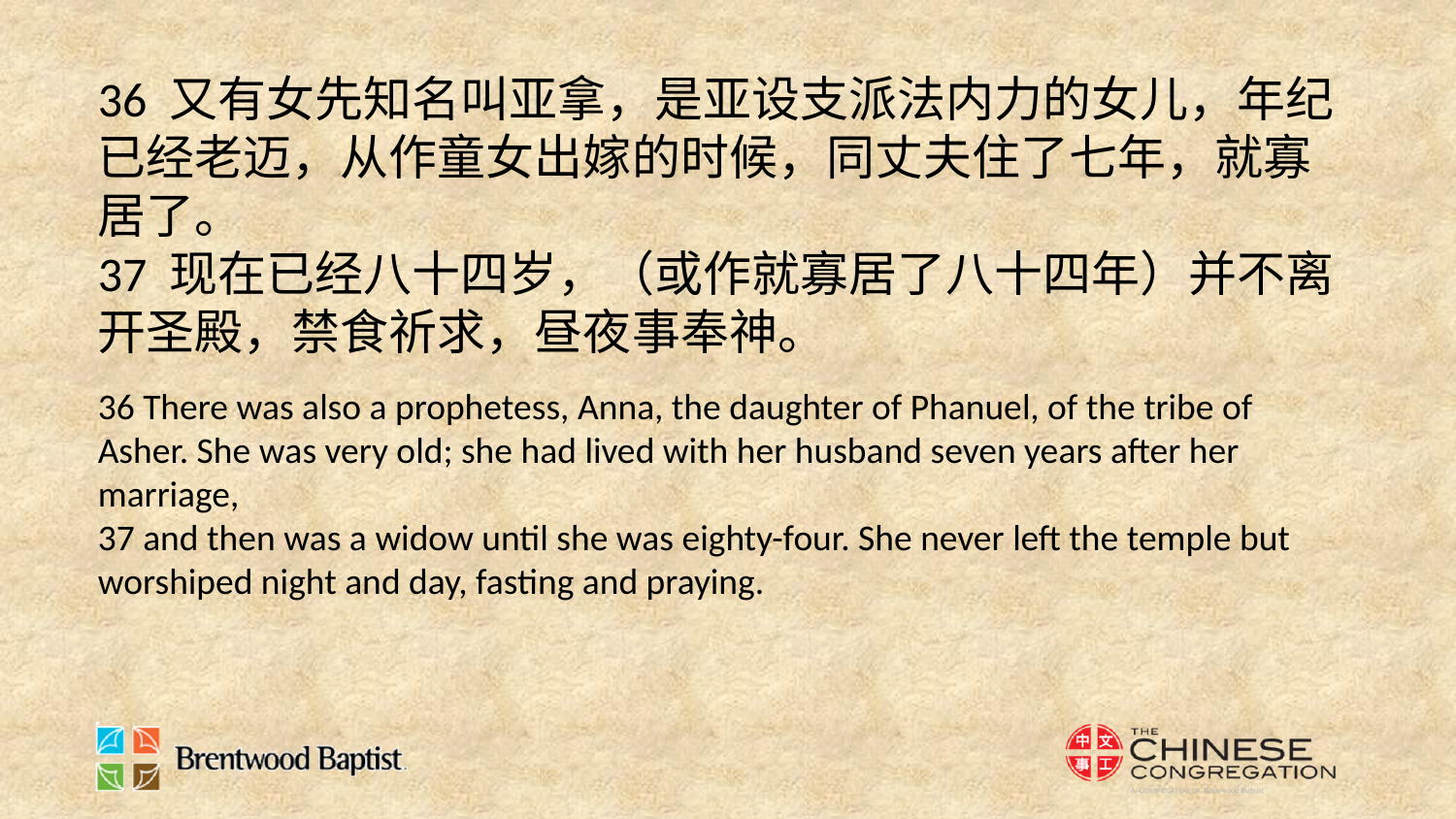

36 又有女先知名叫亚拿，是亚设支派法内力的女儿，年纪已经老迈，从作童女出嫁的时候，同丈夫住了七年，就寡居了。
37 现在已经八十四岁，（或作就寡居了八十四年）并不离开圣殿，禁食祈求，昼夜事奉神。

36 There was also a prophetess, Anna, the daughter of Phanuel, of the tribe of Asher. She was very old; she had lived with her husband seven years after her marriage,
37 and then was a widow until she was eighty-four. She never left the temple but worshiped night and day, fasting and praying.